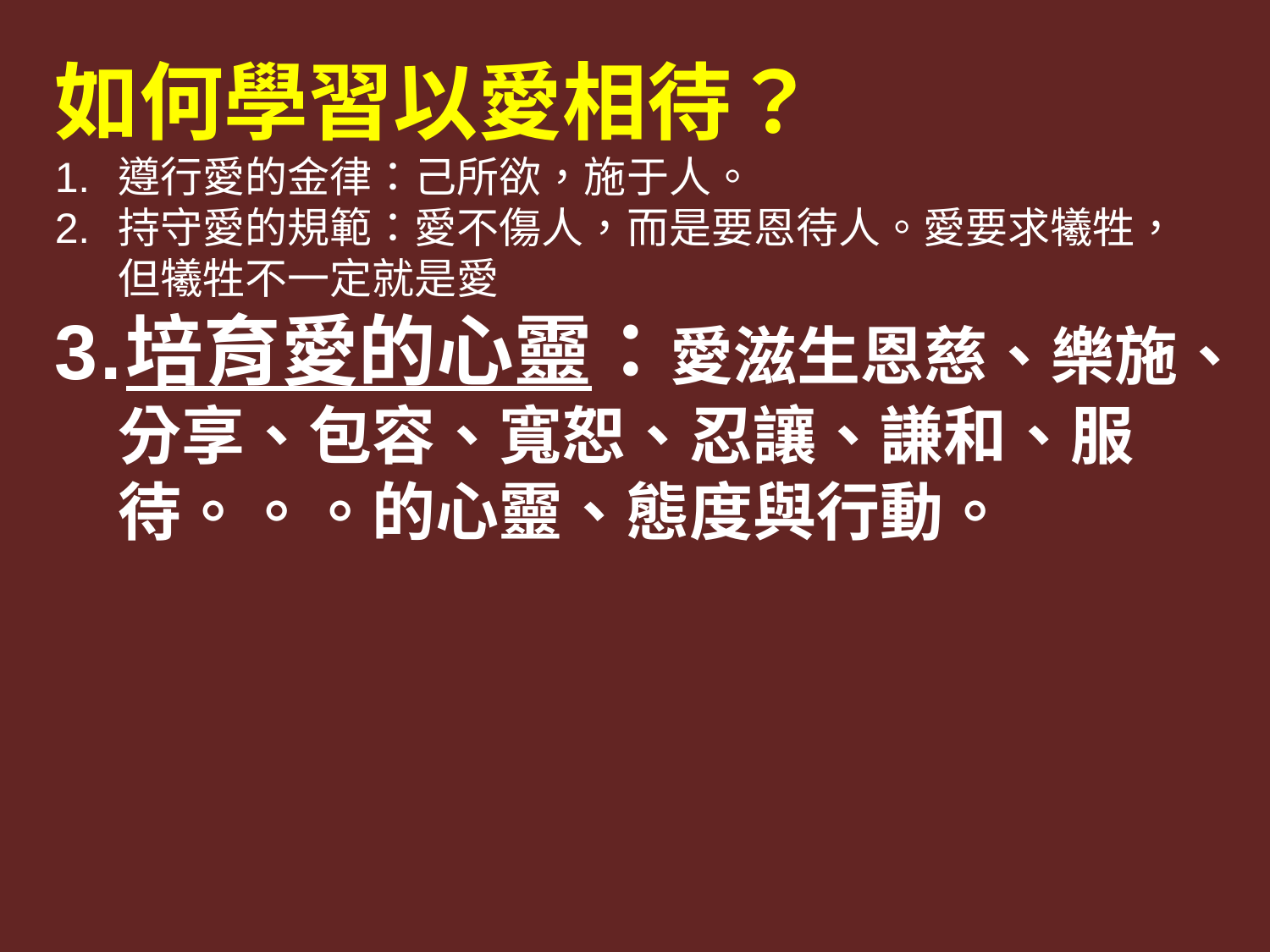

如何學習以愛相待？
遵行愛的金律：己所欲，施于人。
持守愛的規範：愛不傷人，而是要恩待人。愛要求犧牲，但犧牲不一定就是愛
培育愛的心靈：愛滋生恩慈、樂施、分享、包容、寬恕、忍讓、謙和、服待。。。的心靈、態度與行動。